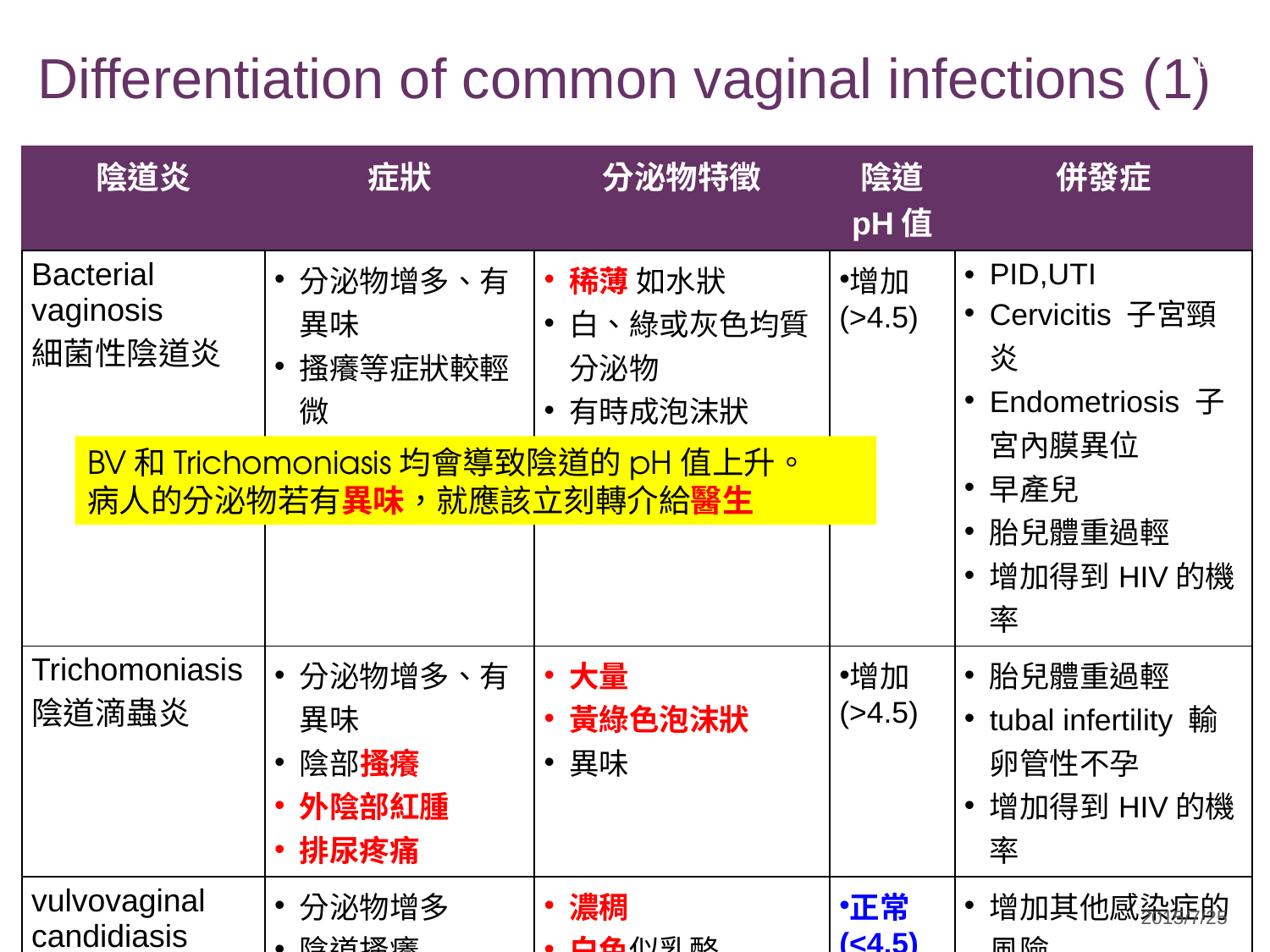

11
# Differentiation of common vaginal infections (1)
| 陰道炎 | 症狀 | 分泌物特徵 | 陰道 pH值 | 併發症 |
| --- | --- | --- | --- | --- |
| Bacterial vaginosis 細菌性陰道炎 | 分泌物增多、有異味 搔癢等症狀較輕微 | 稀薄 如水狀 白、綠或灰色均質分泌物 有時成泡沫狀 魚腥味 | 增加 (>4.5) | PID,UTI Cervicitis 子宮頸炎 Endometriosis 子宮內膜異位 早產兒 胎兒體重過輕 增加得到HIV的機率 |
| Trichomoniasis 陰道滴蟲炎 | 分泌物增多、有異味 陰部搔癢 外陰部紅腫 排尿疼痛 | 大量 黃綠色泡沫狀 異味 | 增加 (>4.5) | 胎兒體重過輕 tubal infertility 輸卵管性不孕 增加得到HIV的機率 |
| vulvovaginal candidiasis 念珠菌陰道炎 | 分泌物增多 陰道搔癢 陰道灼熱感 外陰部紅腫 排尿疼痛 | 濃稠 白色似乳酪 無味 | 正常 (<4.5) | 增加其他感染症的風險 |

BV和Trichomoniasis均會導致陰道的pH值上升。
病人的分泌物若有異味，就應該立刻轉介給醫生
2015/7/25